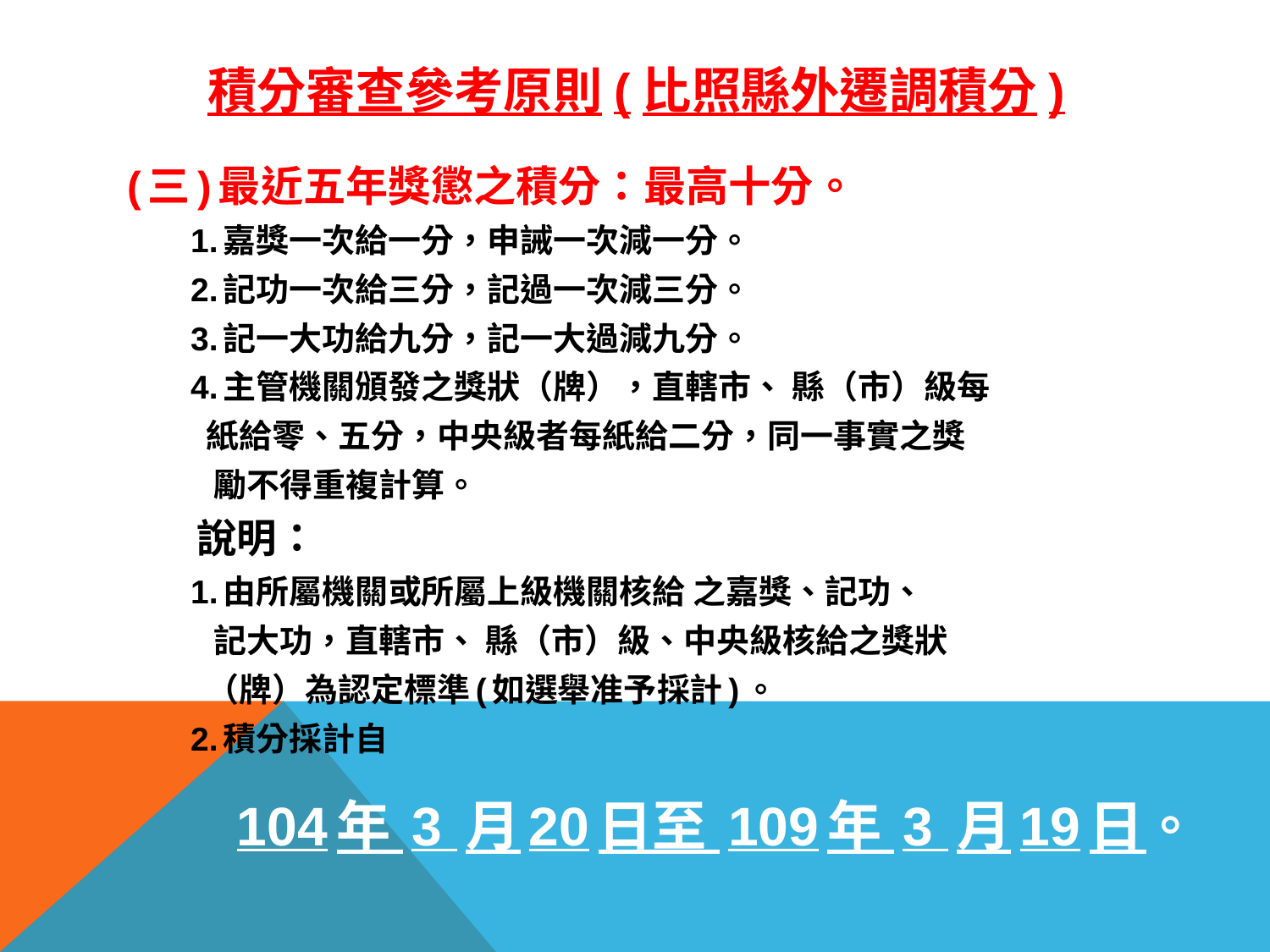

# 積分審查參考原則(比照縣外遷調積分)
(三)最近五年獎懲之積分：最高十分。
       1.嘉獎一次給一分，申誡一次減一分。
       2.記功一次給三分，記過一次減三分。
       3.記一大功給九分，記一大過減九分。
       4.主管機關頒發之獎狀（牌），直轄市、 縣（市）級每
          紙給零、五分，中央級者每紙給二分，同一事實之獎
           勵不得重複計算。
       說明：
       1.由所屬機關或所屬上級機關核給 之嘉獎、記功、
           記大功，直轄市、 縣（市）級、中央級核給之獎狀
          （牌）為認定標準(如選舉准予採計)。
       2.積分採計自
     104年 3 月20日至 109年 3 月19日。